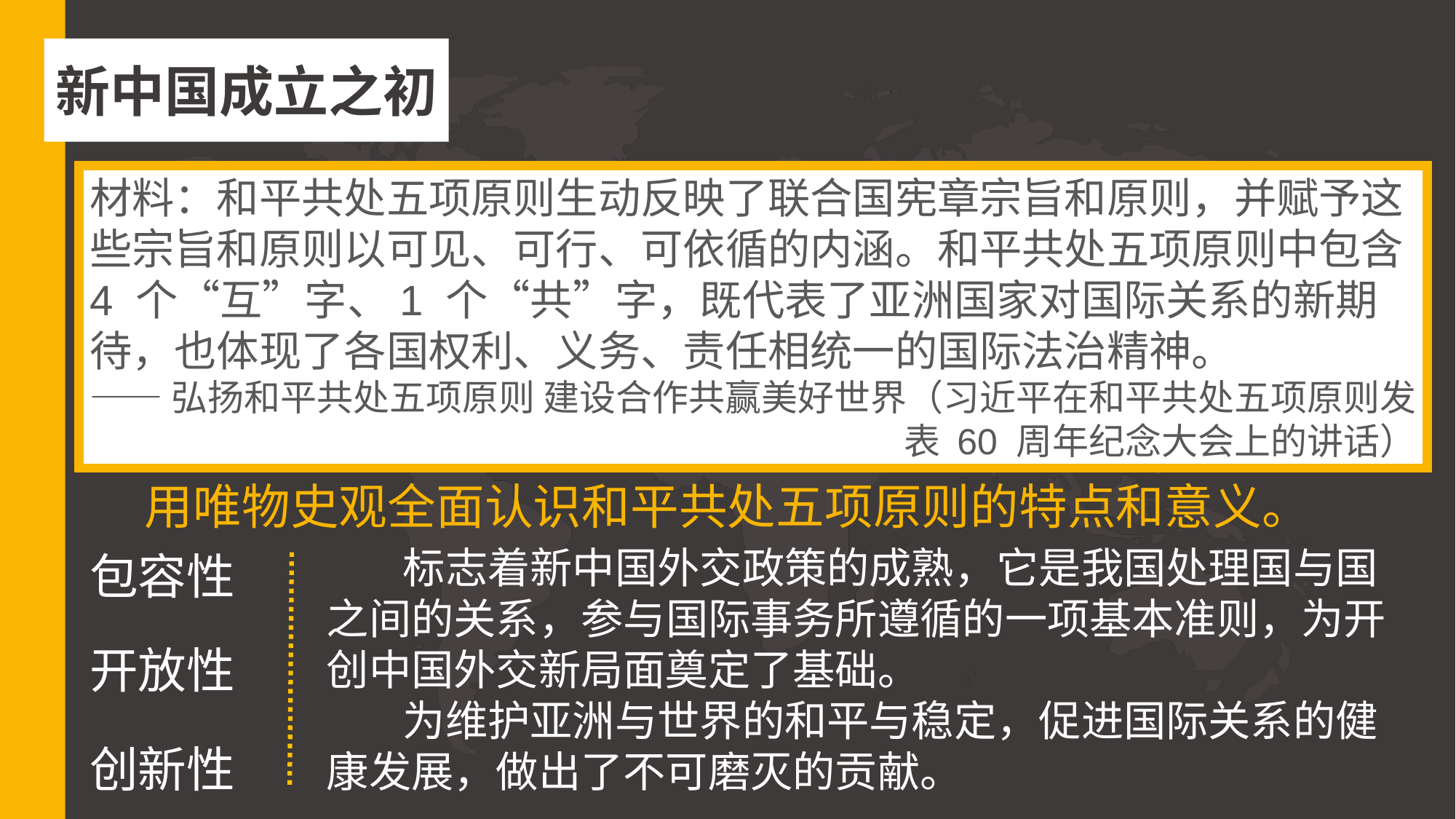

新中国成立之初

材料：和平共处五项原则生动反映了联合国宪章宗旨和原则，并赋予这些宗旨和原则以可见、可行、可依循的内涵。和平共处五项原则中包含 4 个“互”字、1 个“共”字，既代表了亚洲国家对国际关系的新期待，也体现了各国权利、义务、责任相统一的国际法治精神。
——弘扬和平共处五项原则 建设合作共赢美好世界（习近平在和平共处五项原则发表 60 周年纪念大会上的讲话）
用唯物史观全面认识和平共处五项原则的特点和意义。
       标志着新中国外交政策的成熟，它是我国处理国与国之间的关系，参与国际事务所遵循的一项基本准则，为开创中国外交新局面奠定了基础。
       为维护亚洲与世界的和平与稳定，促进国际关系的健康发展，做出了不可磨灭的贡献。
包容性
开放性
创新性